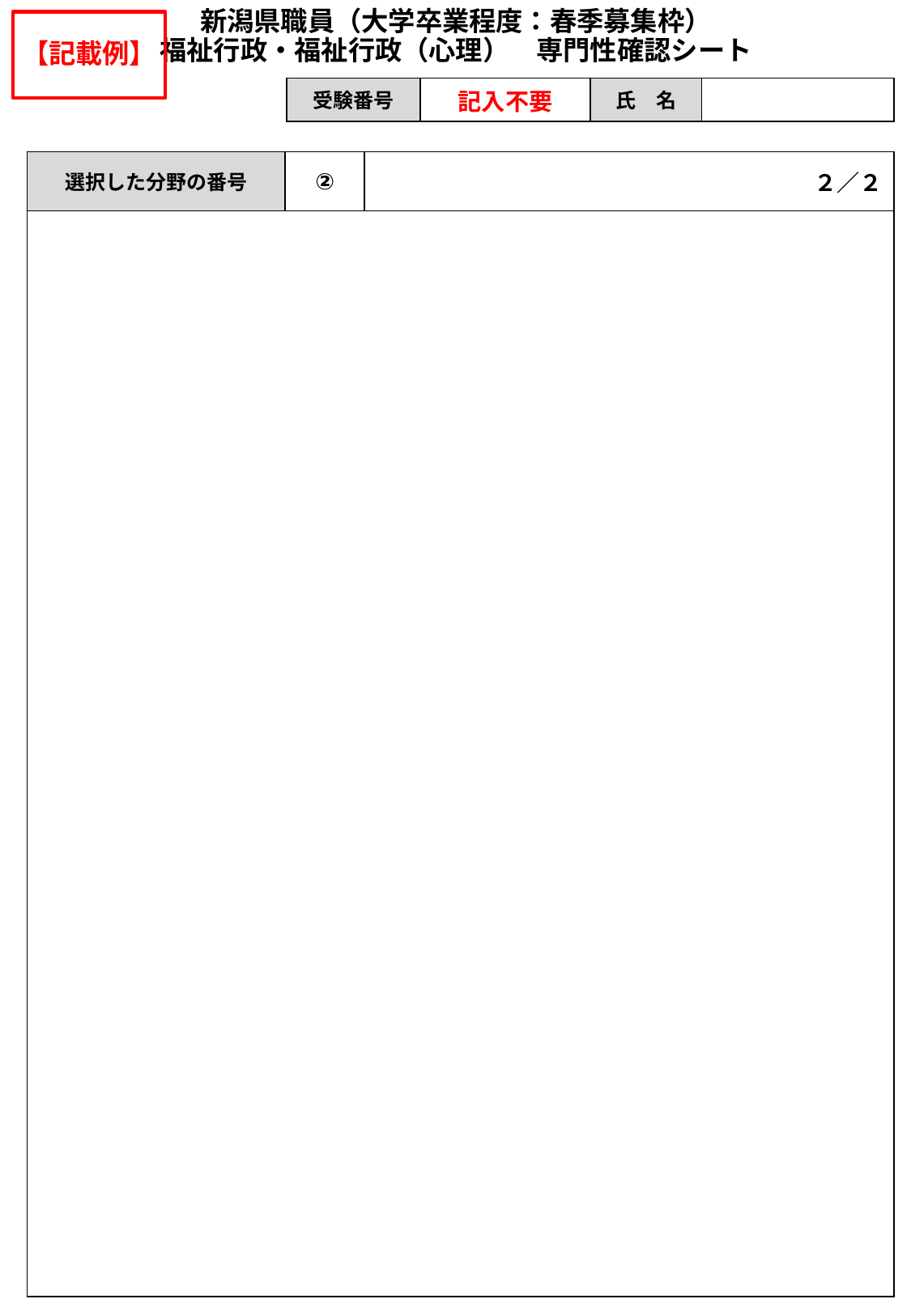

新潟県職員（大学卒業程度：春季募集枠）
福祉行政・福祉行政（心理）　専門性確認シート
【記載例】
| 受験番号 |  | 氏　名 |  |
| --- | --- | --- | --- |
記入不要
| 選択した分野の番号 | ② | ２／２ |
| --- | --- | --- |
|  |  |  |